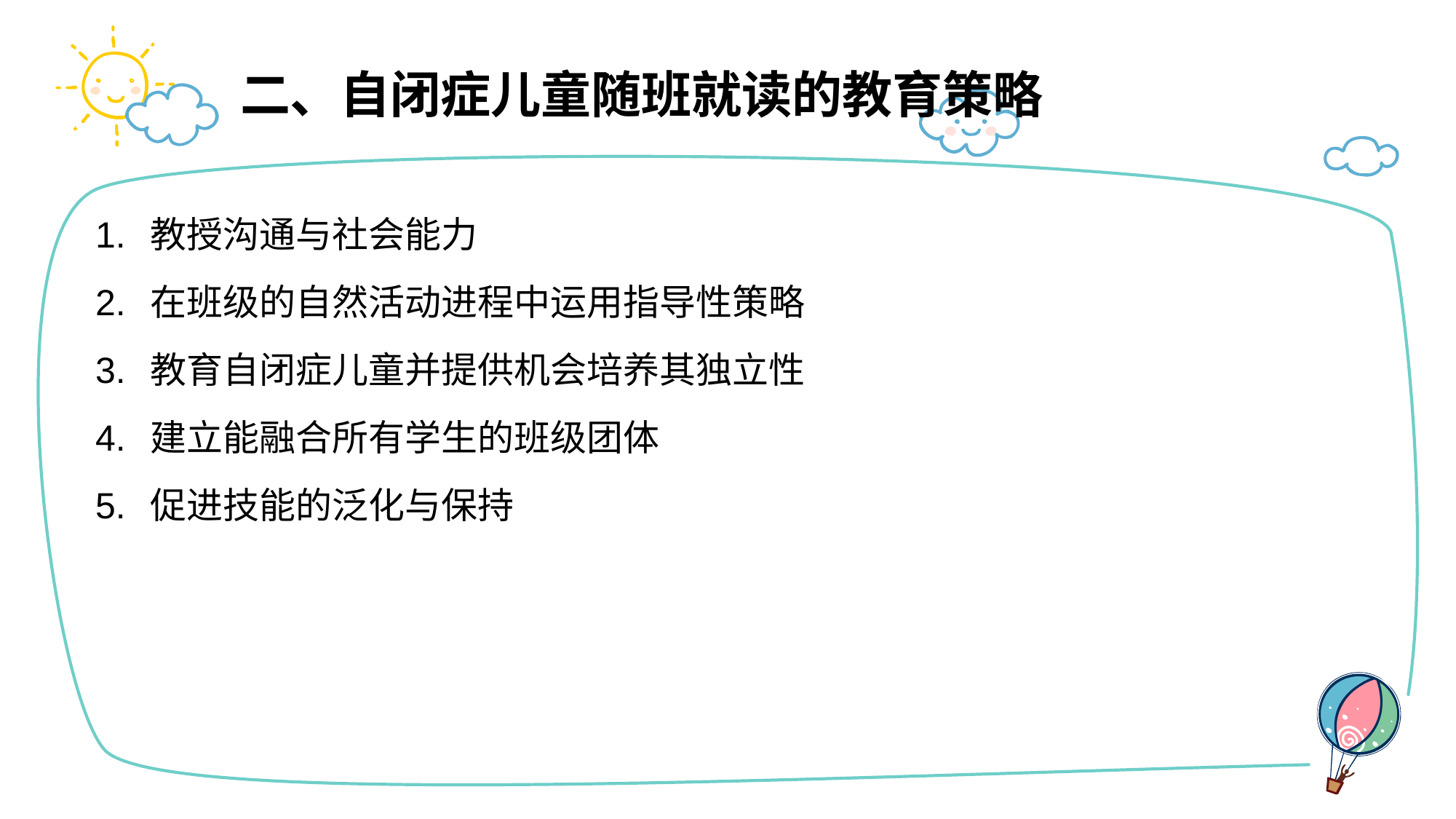

# 二、自闭症儿童随班就读的教育策略
教授沟通与社会能力
在班级的自然活动进程中运用指导性策略
教育自闭症儿童并提供机会培养其独立性
建立能融合所有学生的班级团体
促进技能的泛化与保持